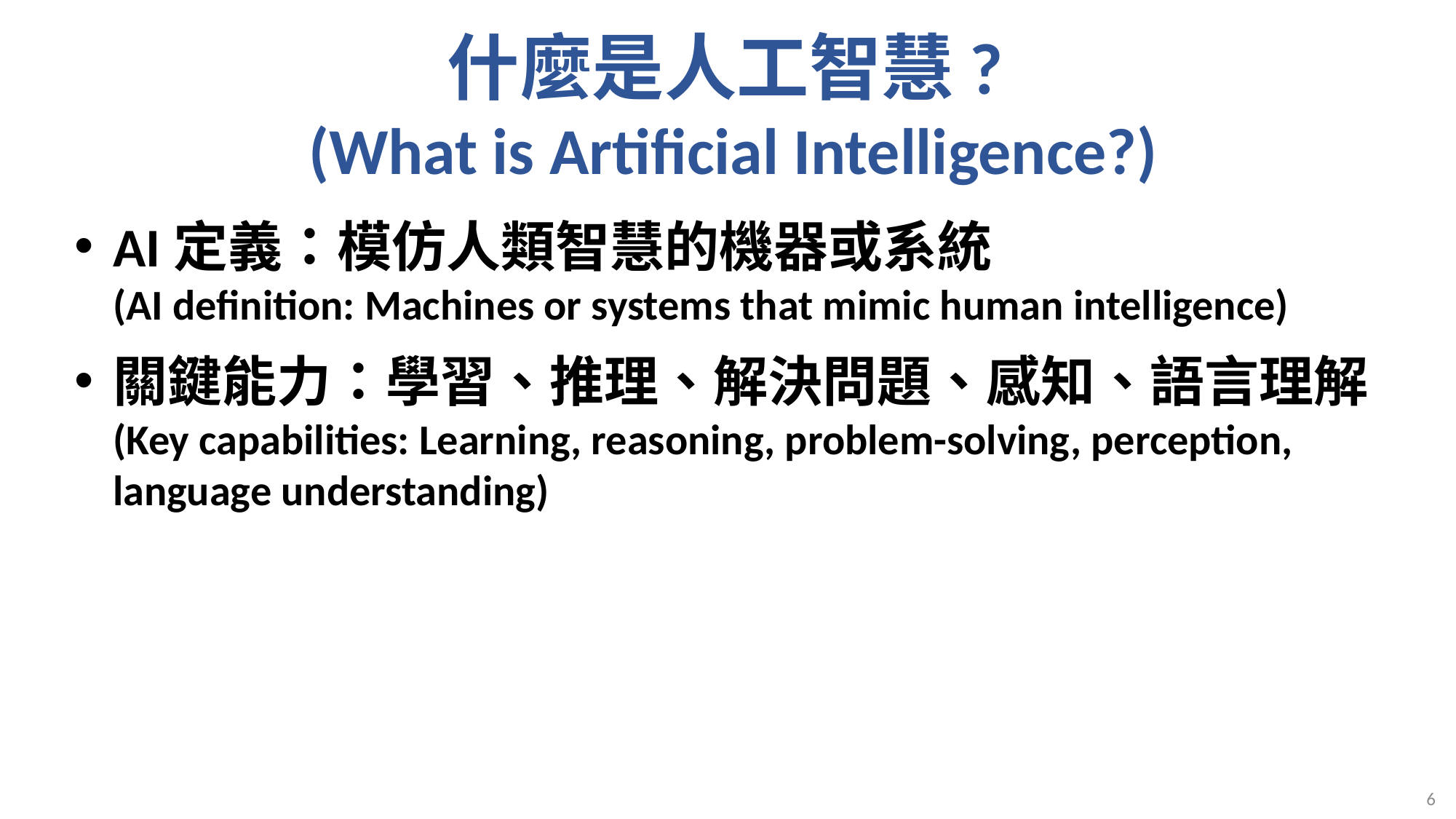

# 什麼是人工智慧? (What is Artificial Intelligence?)
AI定義：模仿人類智慧的機器或系統
(AI definition: Machines or systems that mimic human intelligence)
關鍵能力：學習、推理、解決問題、感知、語言理解
(Key capabilities: Learning, reasoning, problem-solving, perception, language understanding)
6